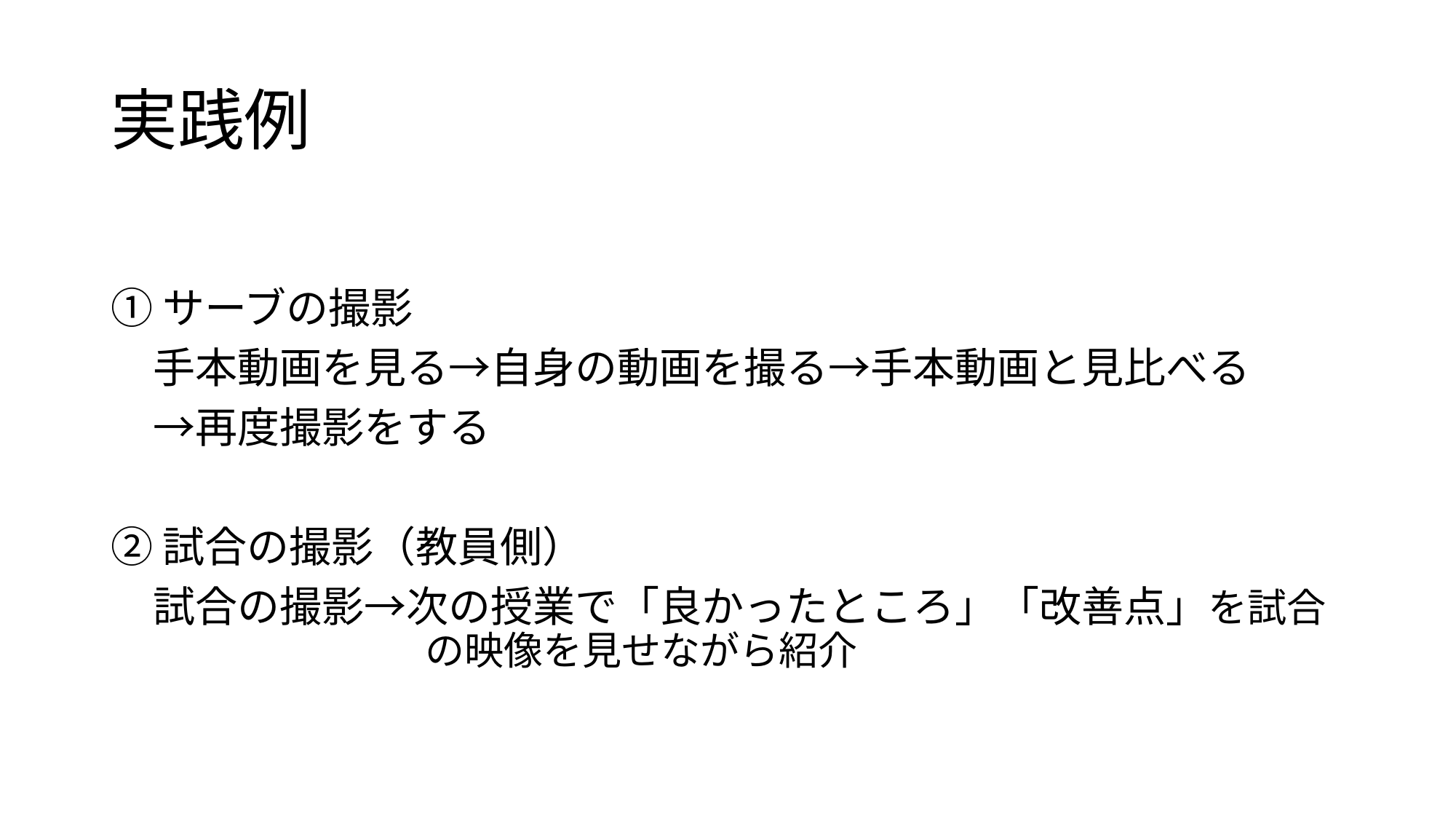

# 実践例

①サーブの撮影
　手本動画を見る→自身の動画を撮る→手本動画と見比べる
　→再度撮影をする

②試合の撮影（教員側）
　試合の撮影→次の授業で「良かったところ」「改善点」を試合　　　　　　　　の映像を見せながら紹介